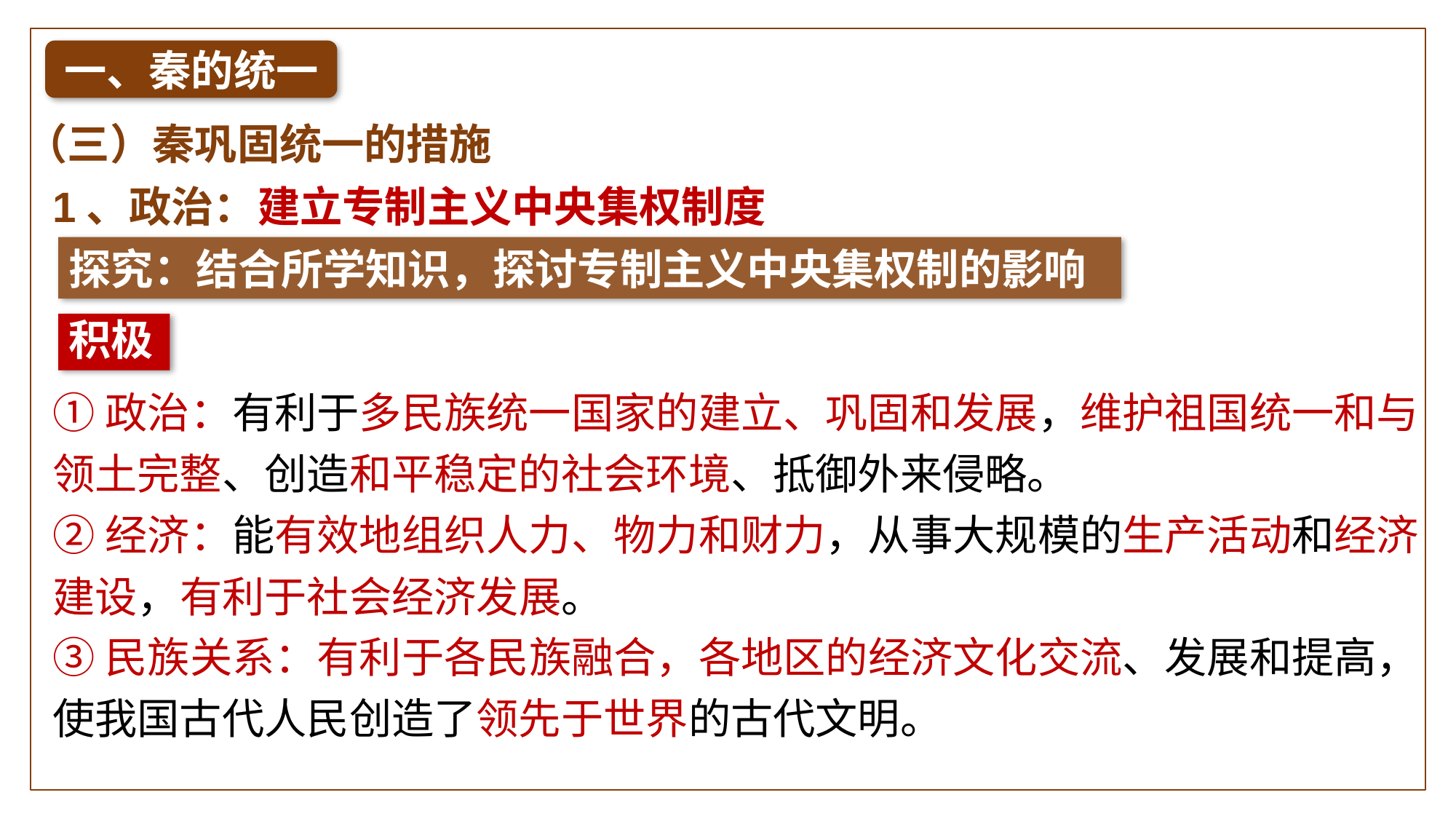

一、秦的统一
（三）秦巩固统一的措施
1、政治：
建立专制主义中央集权制度
探究：结合所学知识，探讨专制主义中央集权制的影响
积极
①政治：有利于多民族统一国家的建立、巩固和发展，维护祖国统一和与领土完整、创造和平稳定的社会环境、抵御外来侵略。
②经济：能有效地组织人力、物力和财力，从事大规模的生产活动和经济建设，有利于社会经济发展。
③民族关系：有利于各民族融合，各地区的经济文化交流、发展和提高，使我国古代人民创造了领先于世界的古代文明。